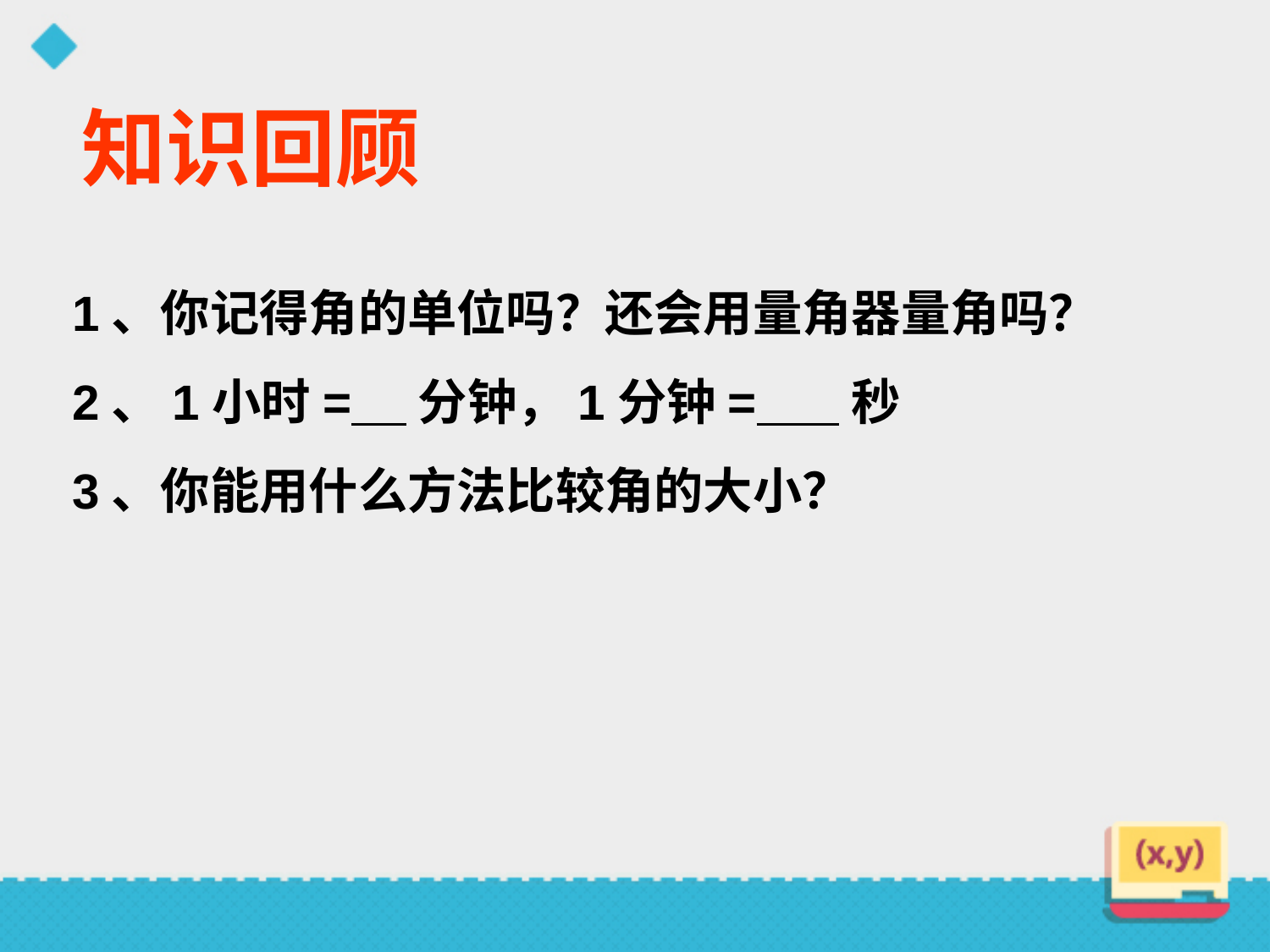

知识回顾

1、你记得角的单位吗？还会用量角器量角吗？
2、1小时=    分钟，1分钟=      秒
3、你能用什么方法比较角的大小？